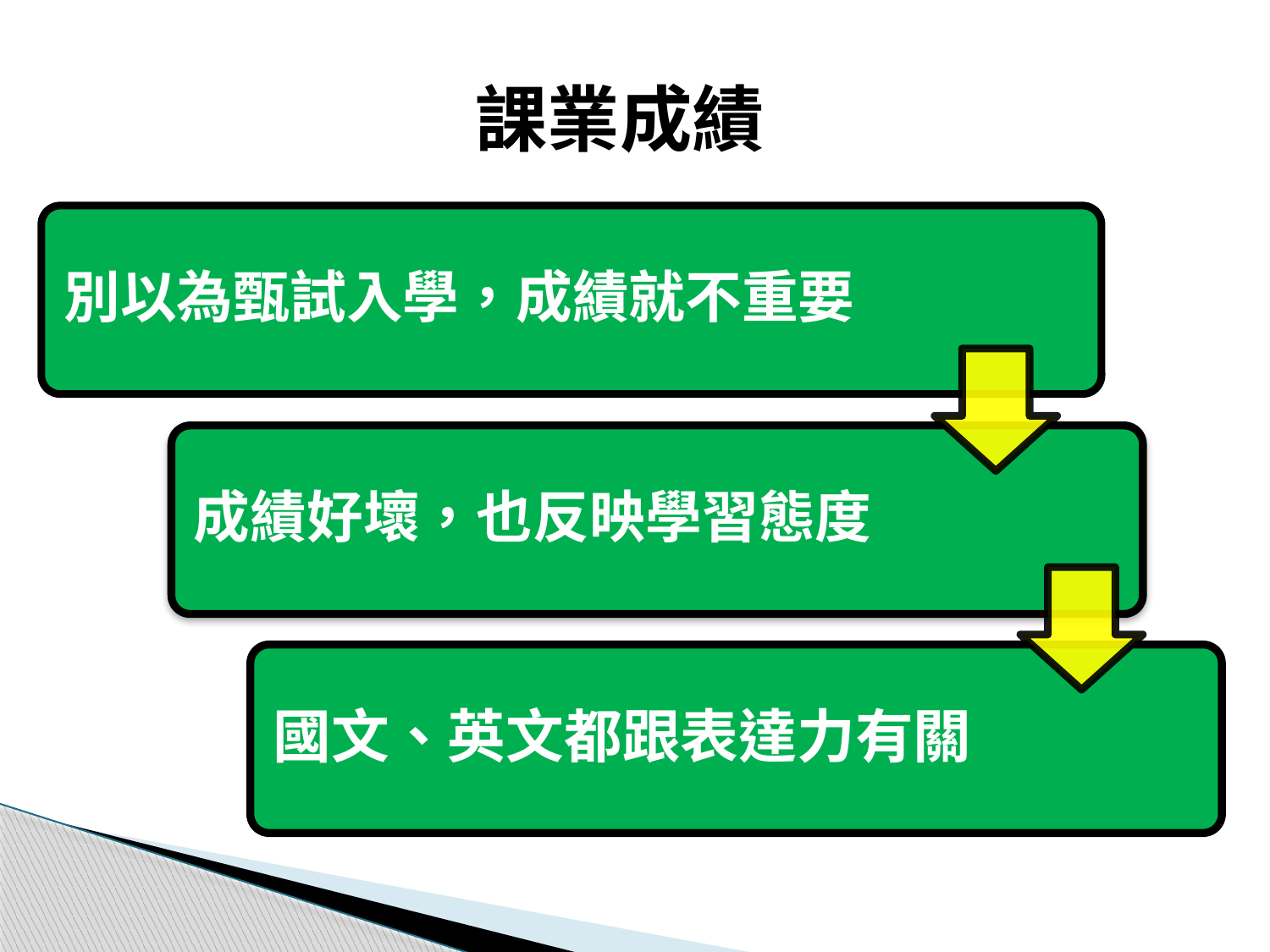

# 課業成績
別以為甄試入學，成績就不重要
成績好壞，也反映學習態度
國文、英文都跟表達力有關